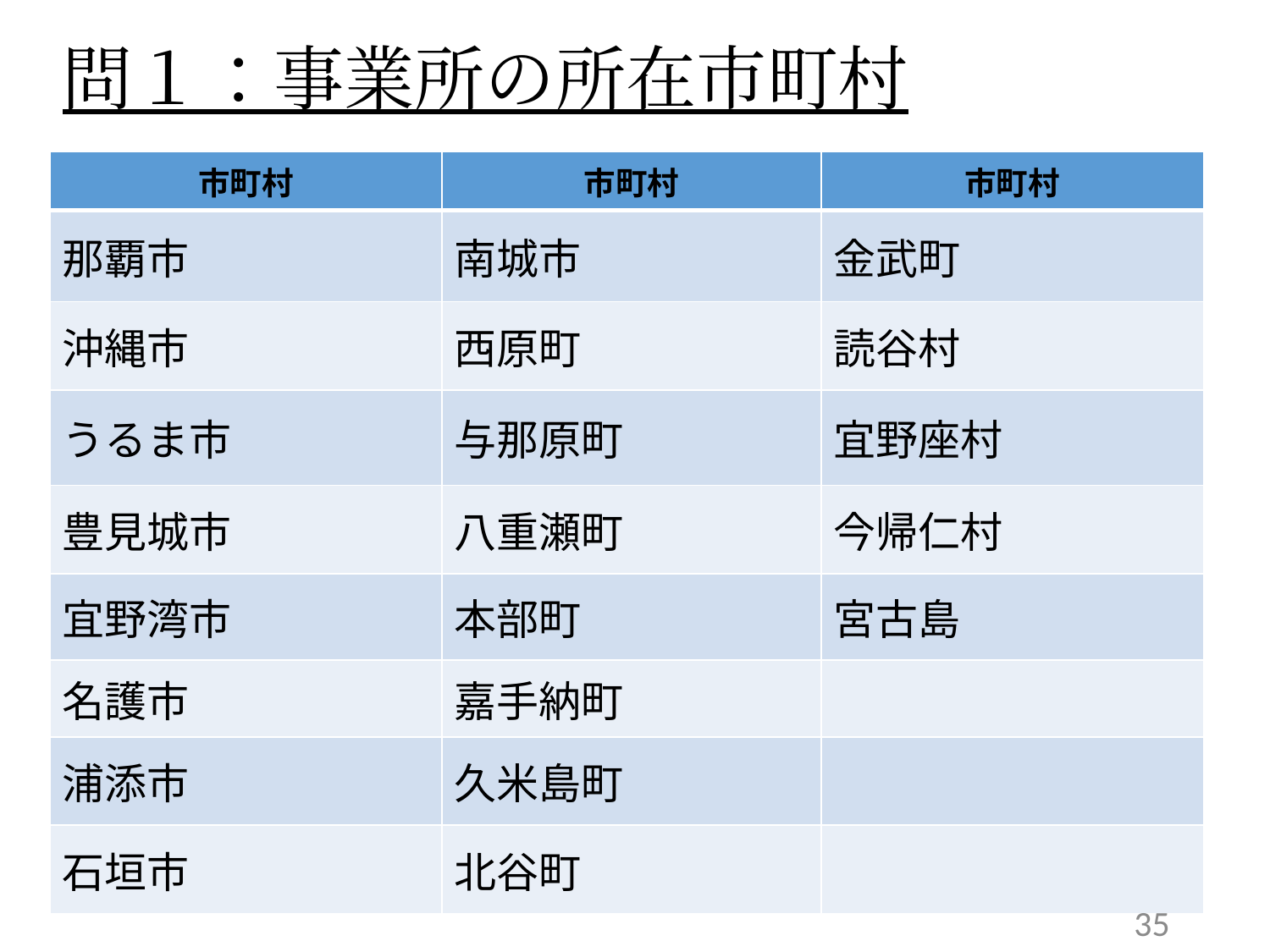

# 問１：事業所の所在市町村
| 市町村 | 市町村 | 市町村 |
| --- | --- | --- |
| 那覇市 | 南城市 | 金武町 |
| 沖縄市 | 西原町 | 読谷村 |
| うるま市 | 与那原町 | 宜野座村 |
| 豊見城市 | 八重瀬町 | 今帰仁村 |
| 宜野湾市 | 本部町 | 宮古島 |
| 名護市 | 嘉手納町 |  |
| 浦添市 | 久米島町 |  |
| 石垣市 | 北谷町 |  |
35